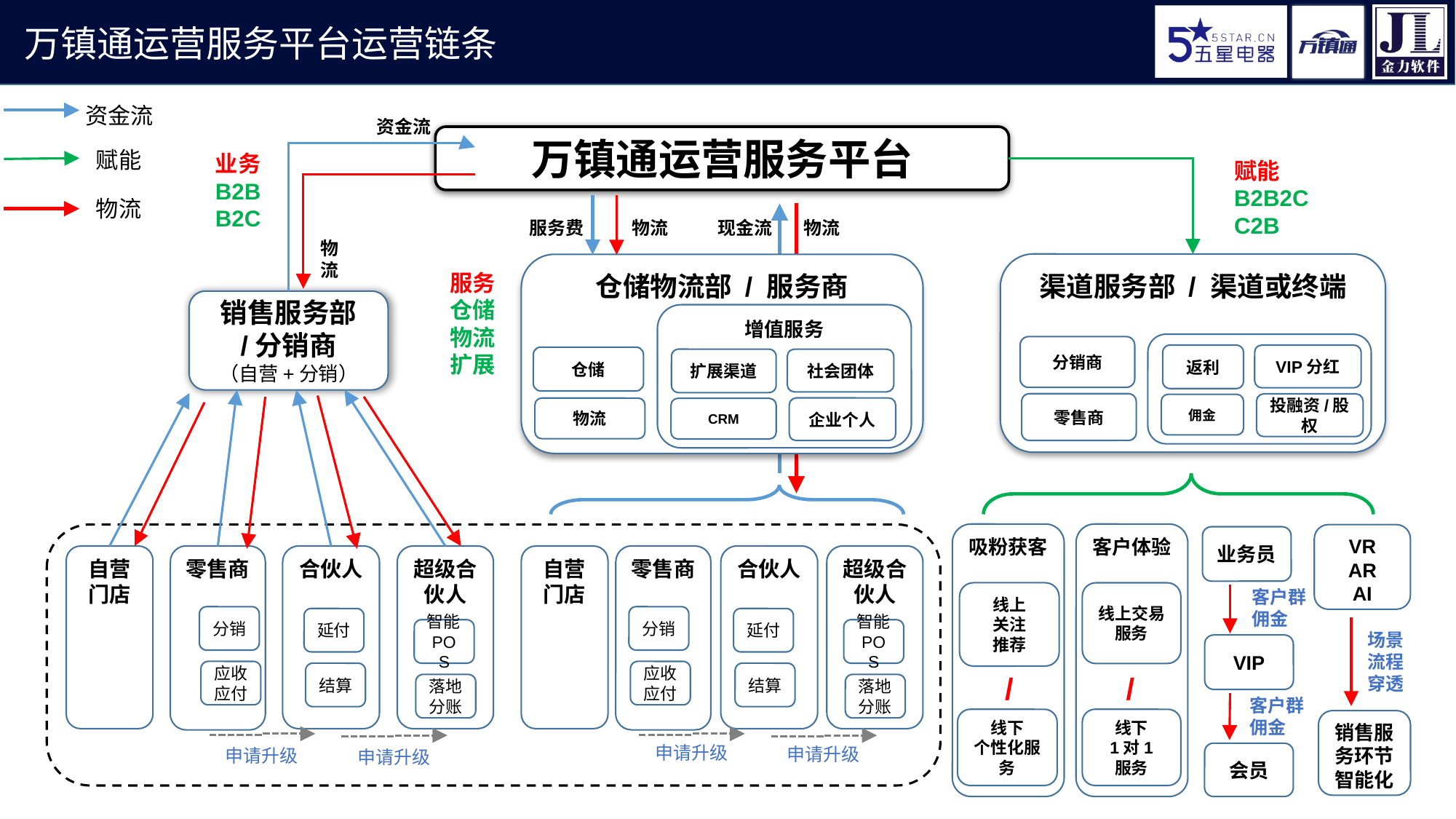

万镇通运营服务平台运营链条
资金流
资金流
万镇通运营服务平台
赋能
业务
B2B
B2C
赋能
B2B2C
C2B
物流
服务费
物流
现金流
物流
物流
渠道服务部 / 渠道或终端

仓储物流部 / 服务商

服务
仓储
物流
扩展
销售服务部
/分销商
（自营+分销）

增值服务

分销商
返利
VIP分红
仓储
扩展渠道
社会团体
零售商
投融资/股权
佣金
企业个人
物流
CRM
吸粉获客
客户体验

VR
AR
AI
业务员
零售商
合伙人
零售商
合伙人
自营门店
超级合伙人
自营门店
超级合伙人
客户群
佣金
线上
关注
推荐
线上交易服务
分销
分销
延付
延付
智能POS
智能POS
场景
流程
穿透
VIP
应收应付
应收应付
结算
结算
/
/
落地分账
落地分账
客户群
佣金
线下
个性化服务
线下
1对1
服务
销售服务环节智能化
申请升级
申请升级
申请升级
申请升级
会员